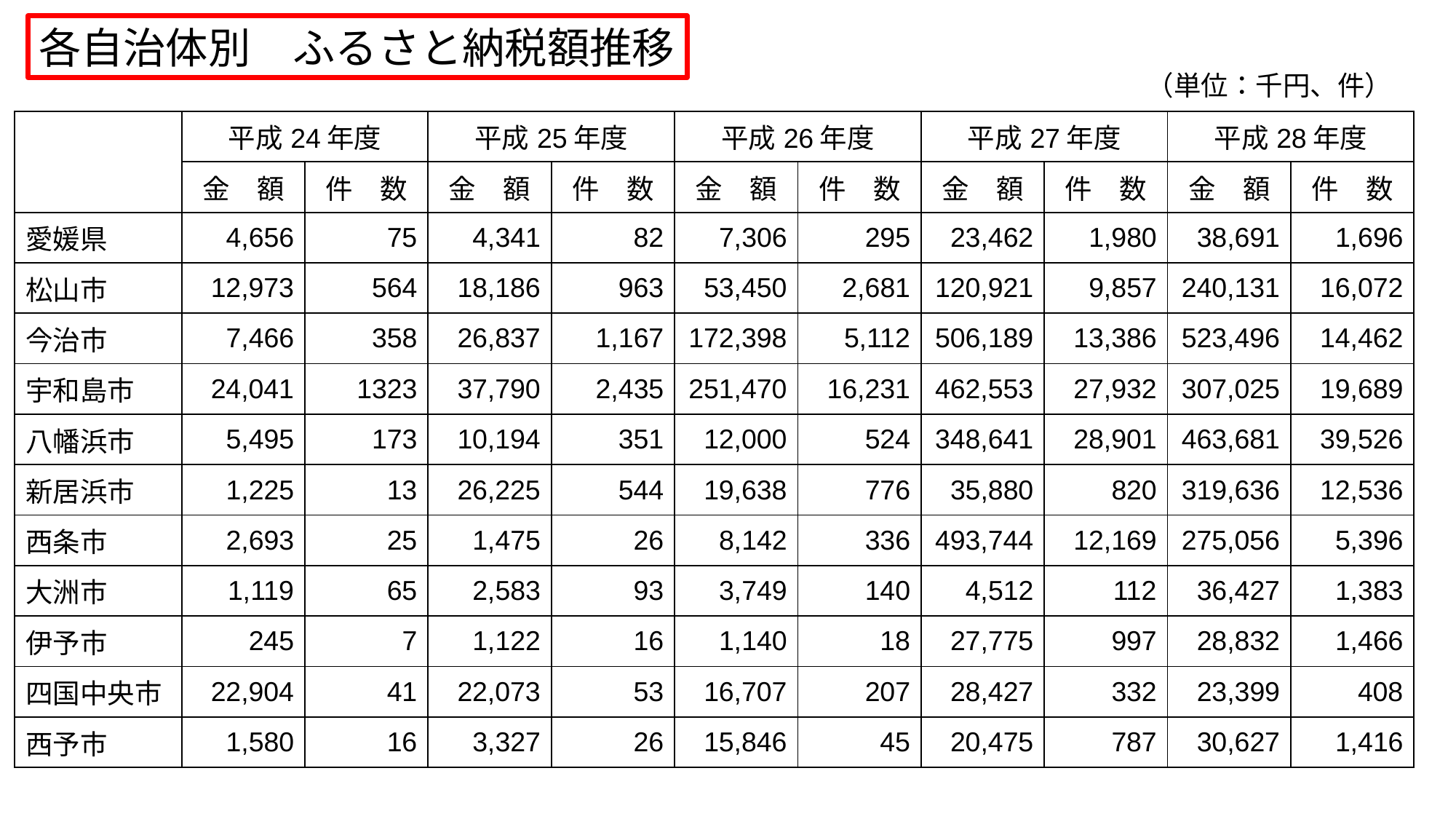

各自治体別　ふるさと納税額推移
（単位：千円、件）
|  | 平成24年度 |  | 平成25年度 |  | 平成26年度 |  | 平成27年度 |  | 平成28年度 |  |
| --- | --- | --- | --- | --- | --- | --- | --- | --- | --- | --- |
|  | 金　額 | 件　数 | 金　額 | 件　数 | 金　額 | 件　数 | 金　額 | 件　数 | 金　額 | 件　数 |
| 愛媛県 | 4,656 | 75 | 4,341 | 82 | 7,306 | 295 | 23,462 | 1,980 | 38,691 | 1,696 |
| 松山市 | 12,973 | 564 | 18,186 | 963 | 53,450 | 2,681 | 120,921 | 9,857 | 240,131 | 16,072 |
| 今治市 | 7,466 | 358 | 26,837 | 1,167 | 172,398 | 5,112 | 506,189 | 13,386 | 523,496 | 14,462 |
| 宇和島市 | 24,041 | 1323 | 37,790 | 2,435 | 251,470 | 16,231 | 462,553 | 27,932 | 307,025 | 19,689 |
| 八幡浜市 | 5,495 | 173 | 10,194 | 351 | 12,000 | 524 | 348,641 | 28,901 | 463,681 | 39,526 |
| 新居浜市 | 1,225 | 13 | 26,225 | 544 | 19,638 | 776 | 35,880 | 820 | 319,636 | 12,536 |
| 西条市 | 2,693 | 25 | 1,475 | 26 | 8,142 | 336 | 493,744 | 12,169 | 275,056 | 5,396 |
| 大洲市 | 1,119 | 65 | 2,583 | 93 | 3,749 | 140 | 4,512 | 112 | 36,427 | 1,383 |
| 伊予市 | 245 | 7 | 1,122 | 16 | 1,140 | 18 | 27,775 | 997 | 28,832 | 1,466 |
| 四国中央市 | 22,904 | 41 | 22,073 | 53 | 16,707 | 207 | 28,427 | 332 | 23,399 | 408 |
| 西予市 | 1,580 | 16 | 3,327 | 26 | 15,846 | 45 | 20,475 | 787 | 30,627 | 1,416 |